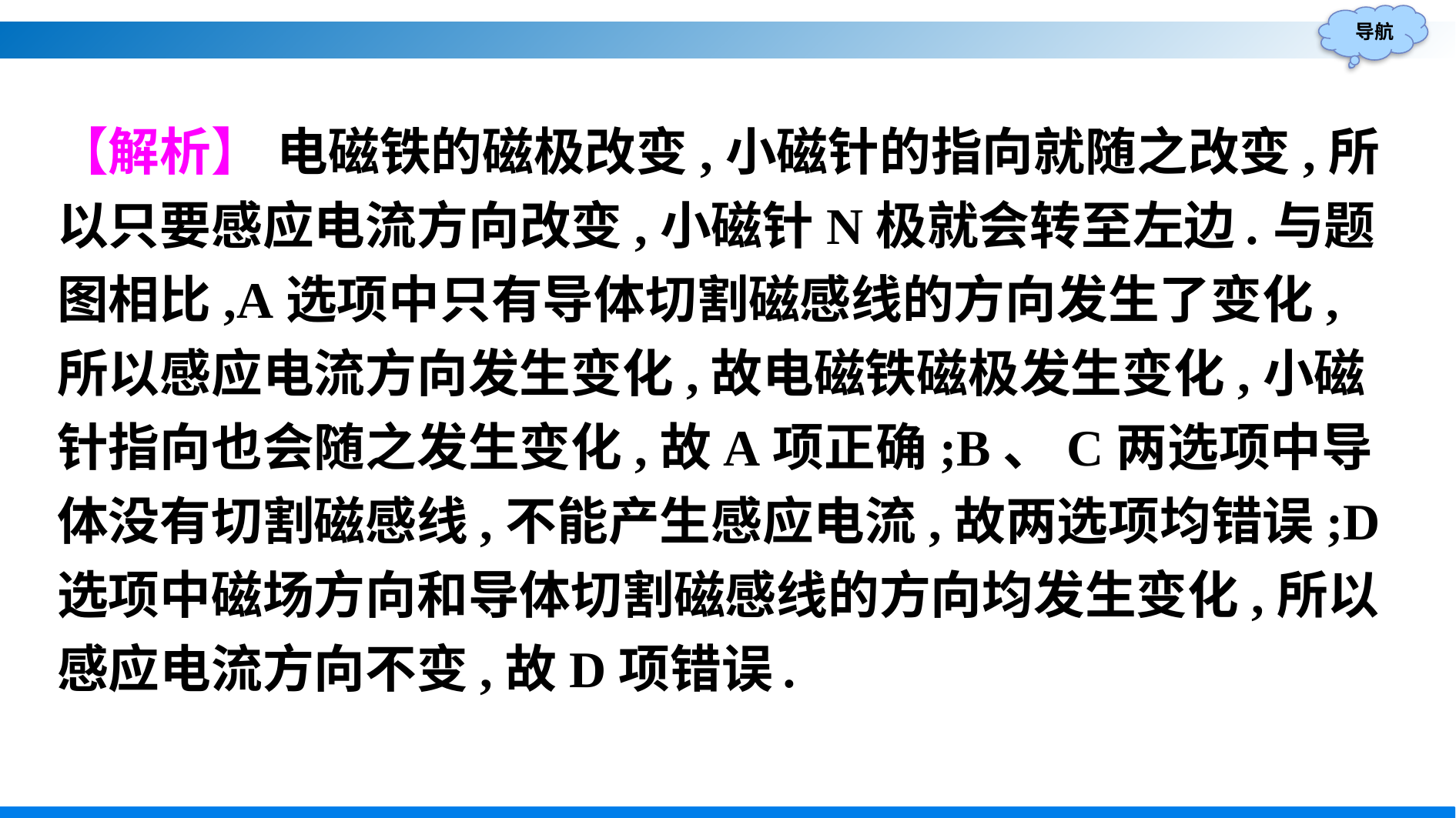

【解析】 电磁铁的磁极改变,小磁针的指向就随之改变,所以只要感应电流方向改变,小磁针N极就会转至左边.与题图相比,A选项中只有导体切割磁感线的方向发生了变化,所以感应电流方向发生变化,故电磁铁磁极发生变化,小磁针指向也会随之发生变化,故A项正确;B、C两选项中导体没有切割磁感线,不能产生感应电流,故两选项均错误;D选项中磁场方向和导体切割磁感线的方向均发生变化,所以感应电流方向不变,故D项错误.